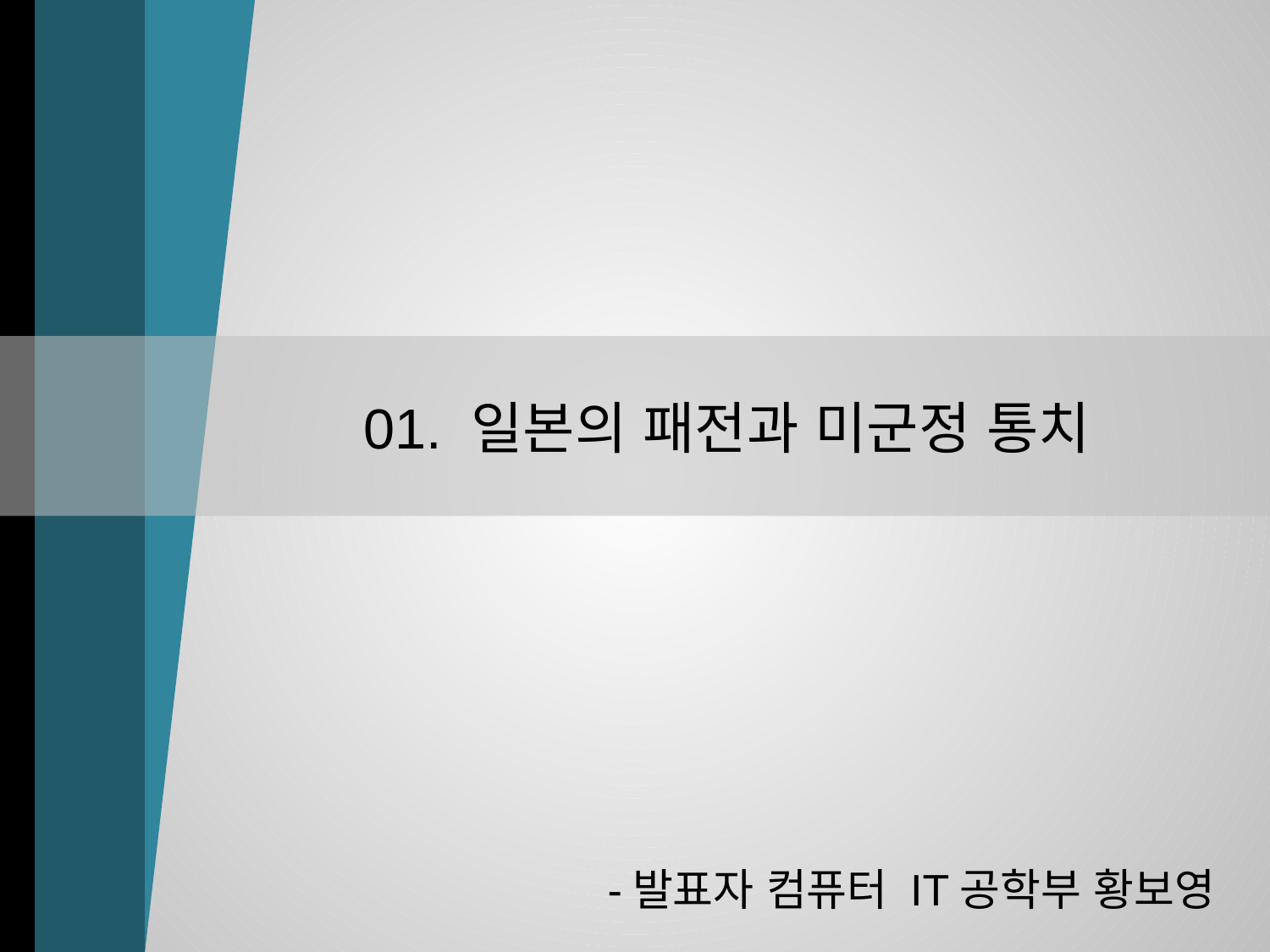

01. 일본의 패전과 미군정 통치
-발표자 컴퓨터 IT공학부 황보영